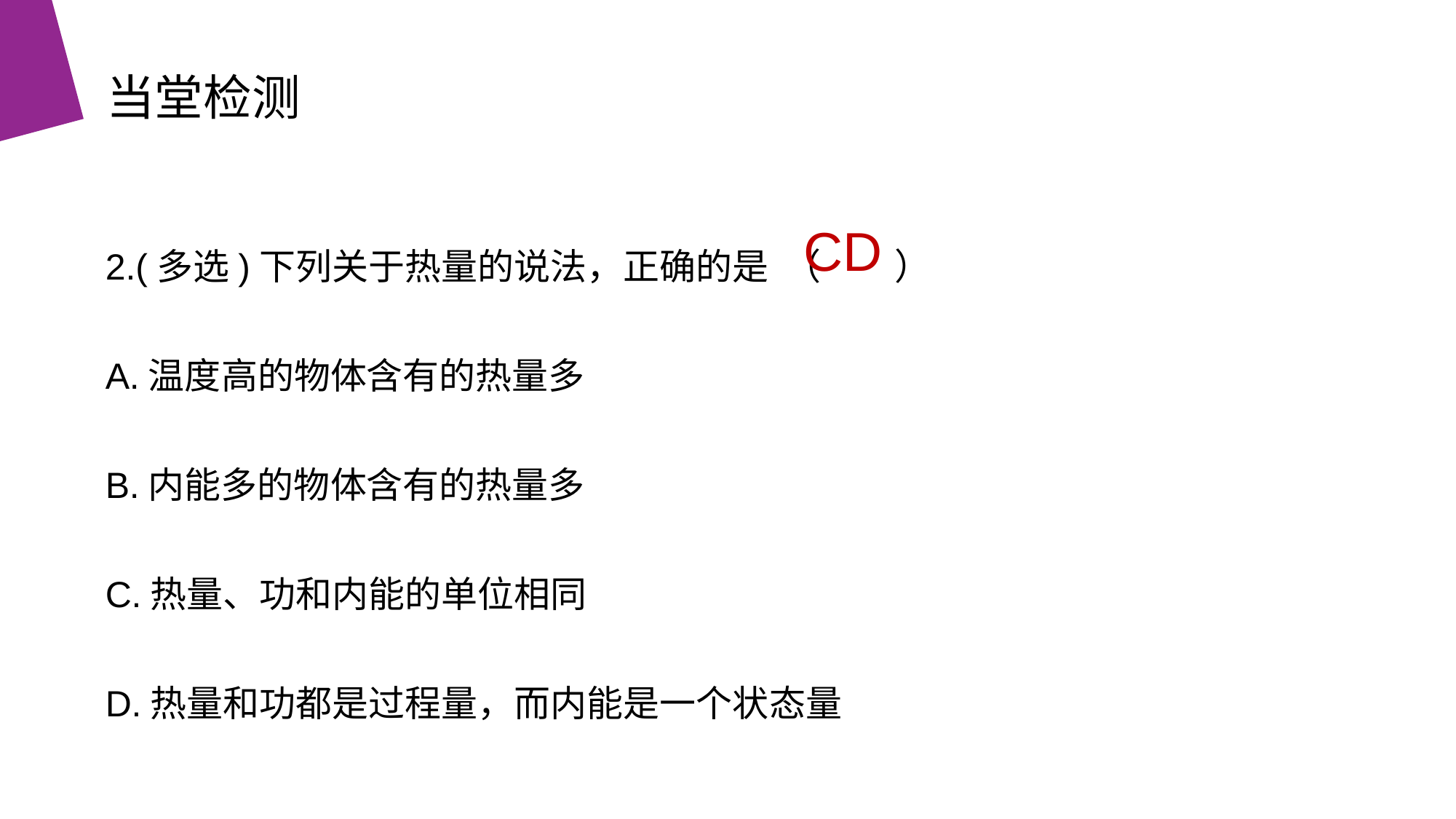

当堂检测
2.(多选)下列关于热量的说法，正确的是  （         ）
A.温度高的物体含有的热量多
B.内能多的物体含有的热量多
C.热量、功和内能的单位相同
D.热量和功都是过程量，而内能是一个状态量
CD